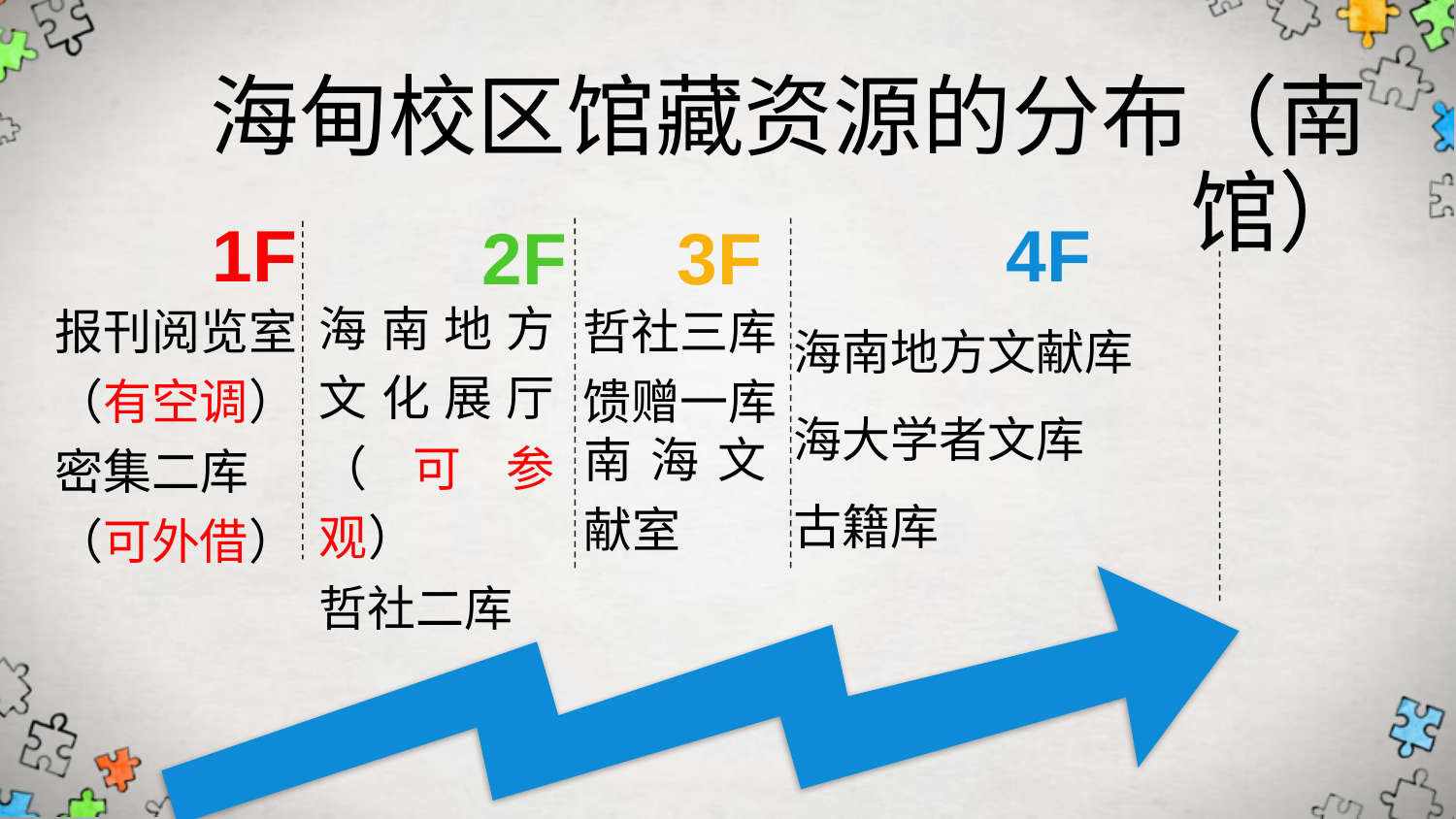

海甸校区馆藏资源的分布（南馆）
1F
报刊阅览室
（有空调）
密集二库
（可外借）
4F
2F
海南地方文化展厅（可参观）
哲社二库
3F
哲社三库
馈赠一库

海南地方文献库
海大学者文库
古籍库

南海文献室